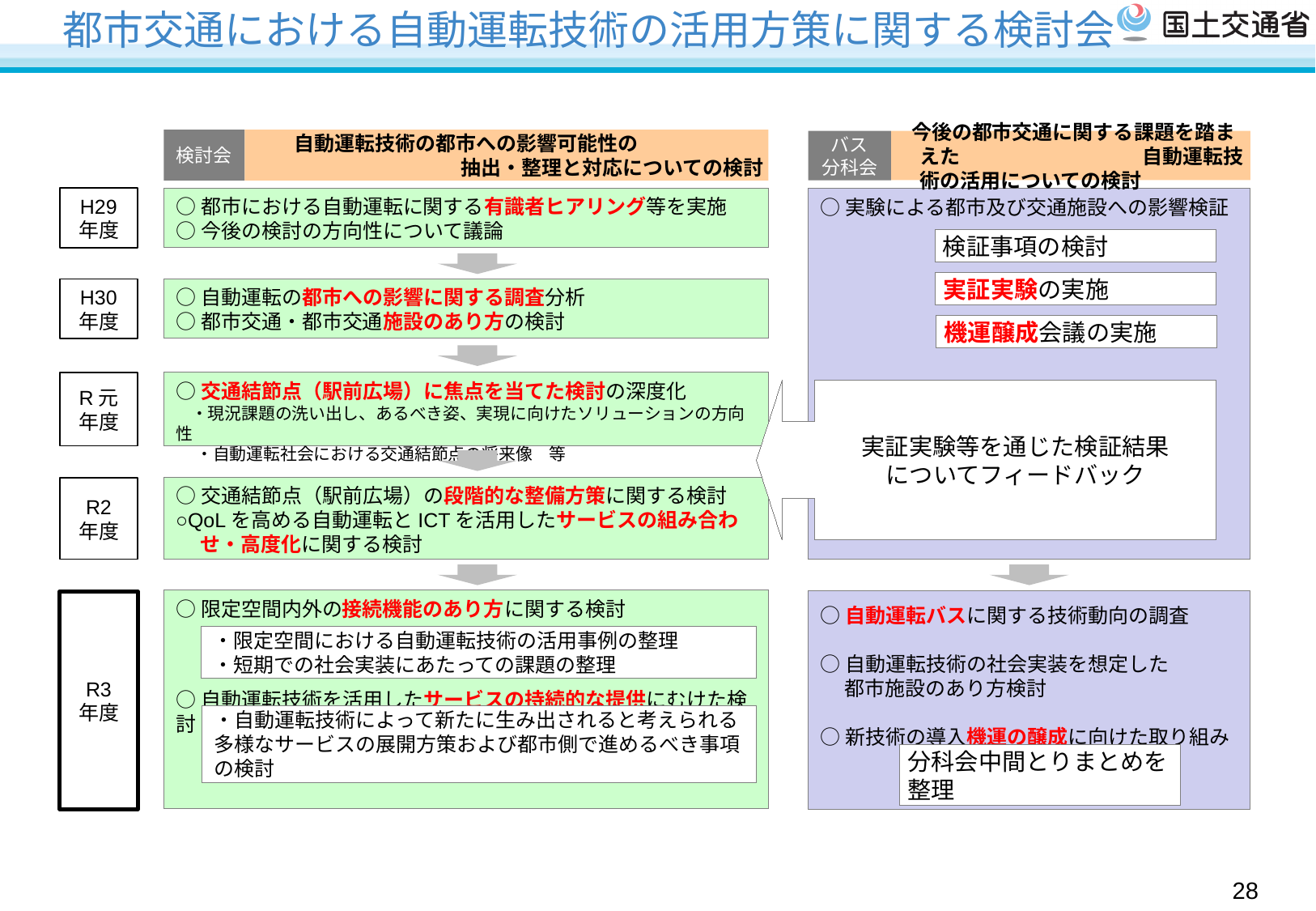

# 都市交通における自動運転技術の活用方策に関する検討会
　　自動運転技術の都市への影響可能性の　　　　　　　　　　　　　　　抽出・整理と対応についての検討
検討会
　今後の都市交通に関する課題を踏まえた　　　　　　　　　自動運転技術の活用についての検討
バス
分科会
H29
年度
○都市における自動運転に関する有識者ヒアリング等を実施
○今後の検討の方向性について議論
○実験による都市及び交通施設への影響検証

検証事項の検討

実証実験の実施
H30
年度
○自動運転の都市への影響に関する調査分析
○都市交通・都市交通施設のあり方の検討
機運醸成会議の実施

R元
年度
○交通結節点（駅前広場）に焦点を当てた検討の深度化
   ・現況課題の洗い出し、あるべき姿、実現に向けたソリューションの方向性
　 ・自動運転社会における交通結節点の将来像　等
実証実験等を通じた検証結果
についてフィードバック

○交通結節点（駅前広場）の段階的な整備方策に関する検討
○QoLを高める自動運転とICTを活用したサービスの組み合わせ・高度化に関する検討

R2
年度

○限定空間内外の接続機能のあり方に関する検討

○自動運転技術を活用したサービスの持続的な提供にむけた検討

○自動運転バスに関する技術動向の調査

○自動運転技術の社会実装を想定した
　 都市施設のあり方検討

○新技術の導入機運の醸成に向けた取り組み

R3
年度
・限定空間における自動運転技術の活用事例の整理
・短期での社会実装にあたっての課題の整理
・自動運転技術によって新たに生み出されると考えられる多様なサービスの展開方策および都市側で進めるべき事項の検討
分科会中間とりまとめを整理
28